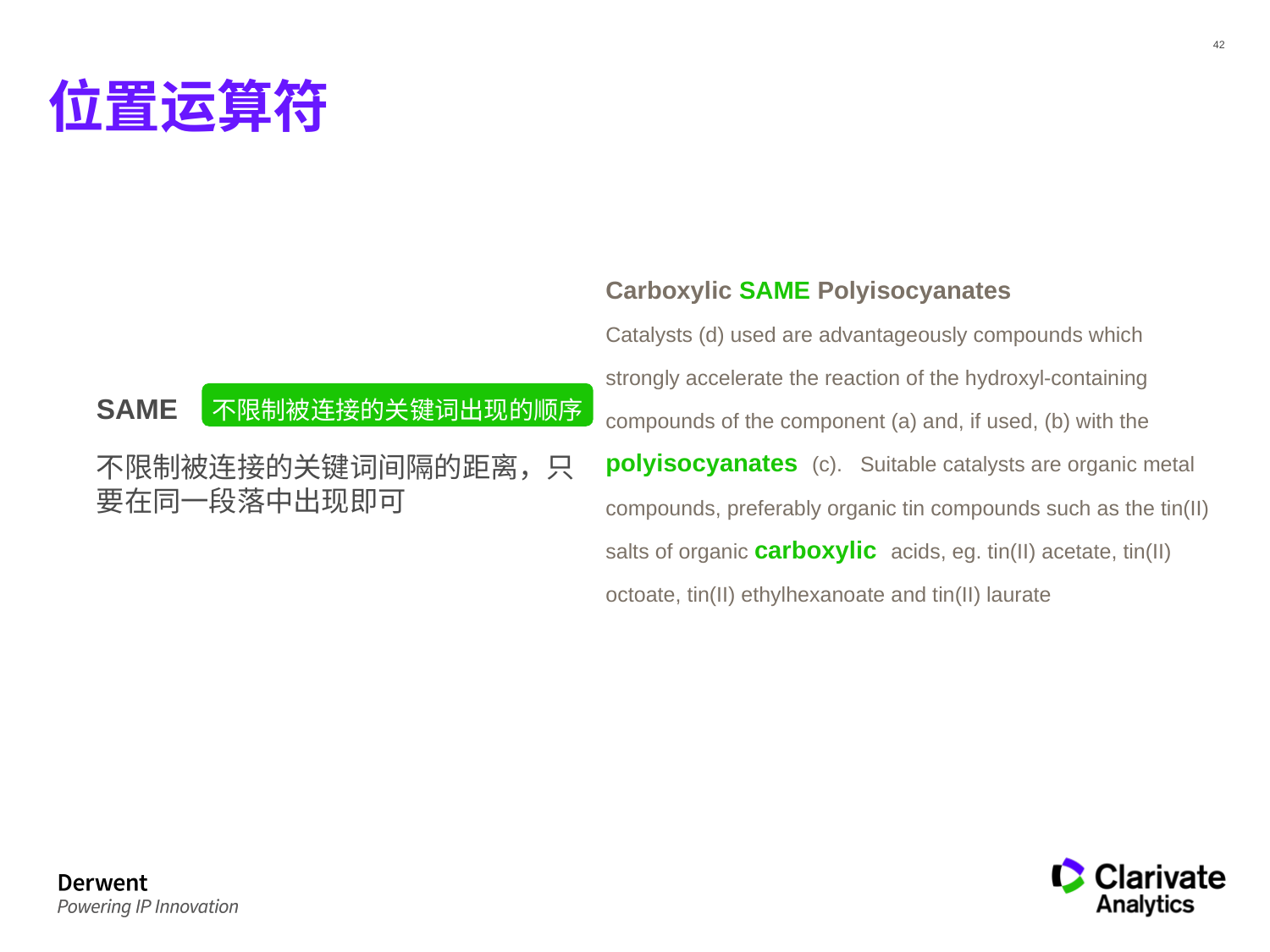

# 位置运算符

Carboxylic SAME Polyisocyanates
Catalysts (d) used are advantageously compounds which
strongly accelerate the reaction of the hydroxyl-containing
compounds of the component (a) and, if used, (b) with the
polyisocyanates  (c).   Suitable catalysts are organic metal
compounds, preferably organic tin compounds such as the tin(II)
salts of organic carboxylic  acids, eg. tin(II) acetate, tin(II)
octoate, tin(II) ethylhexanoate and tin(II) laurate
不限制被连接的关键词出现的顺序
 SAME
不限制被连接的关键词间隔的距离，只要在同一段落中出现即可